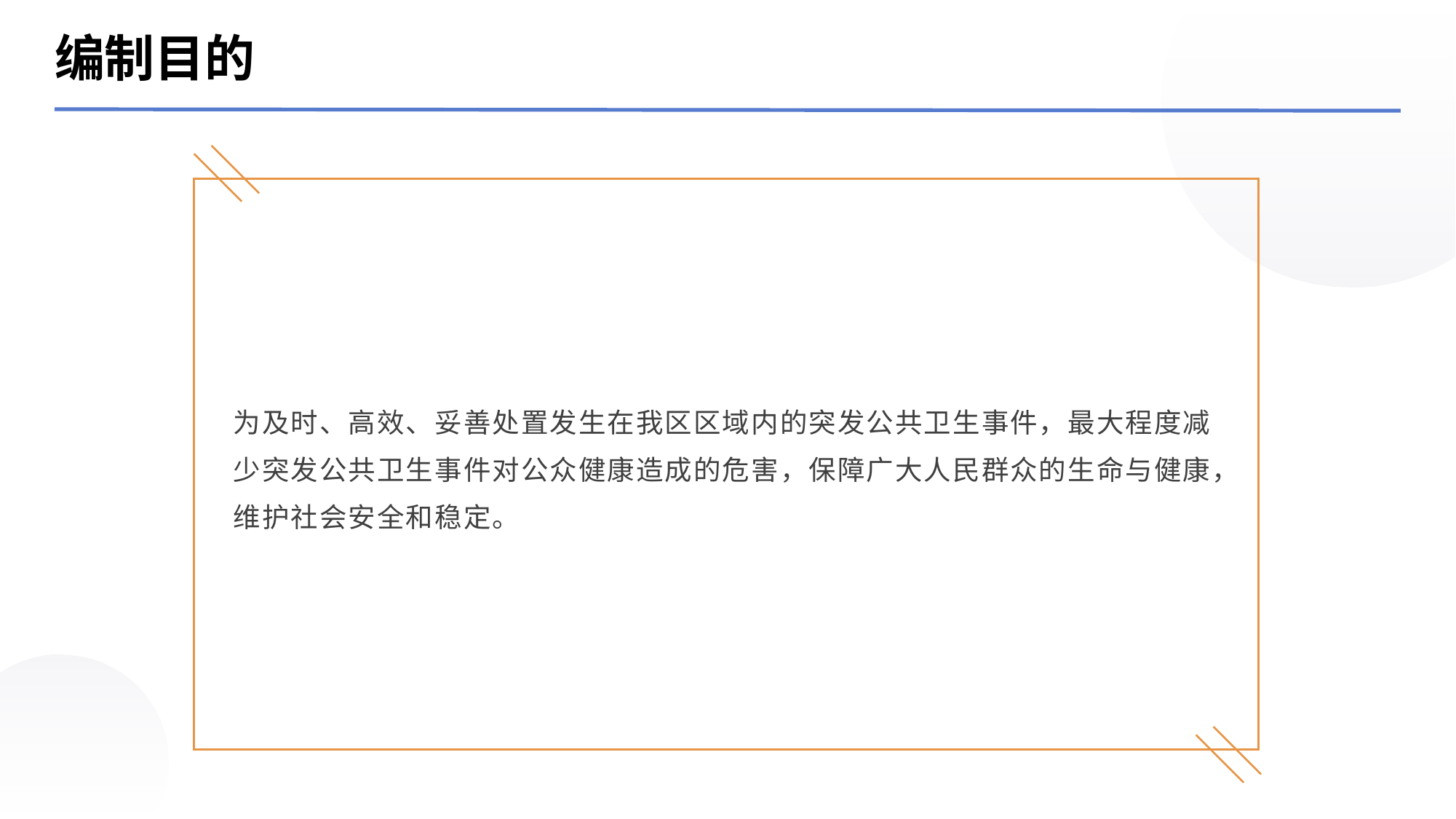

编制目的

为及时、高效、妥善处置发生在我区区域内的突发公共卫生事件，最大程度减少突发公共卫生事件对公众健康造成的危害，保障广大人民群众的生命与健康，维护社会安全和稳定。